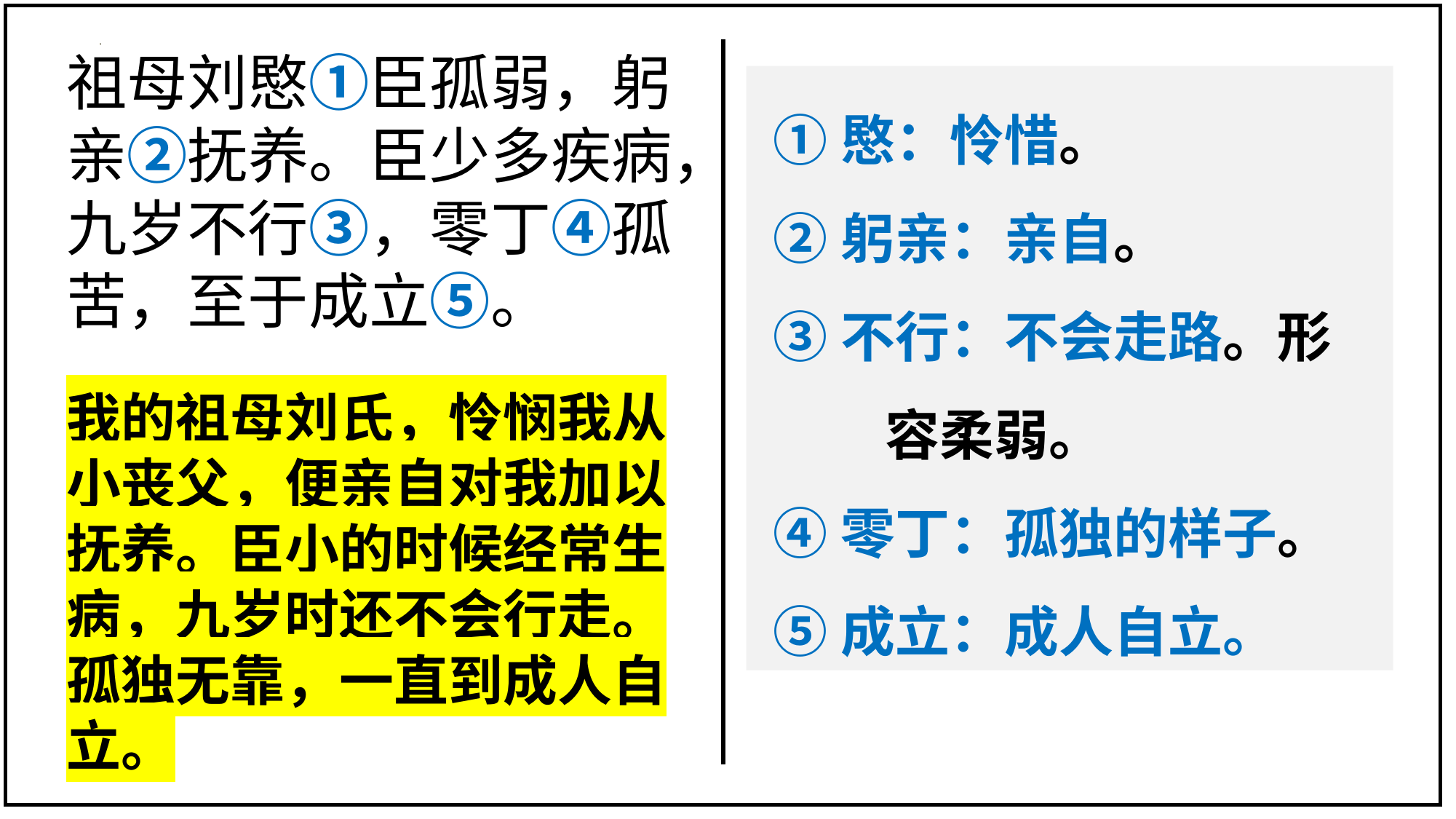

祖母刘愍①臣孤弱，躬亲②抚养。臣少多疾病，九岁不行③，零丁④孤苦，至于成立⑤。
 ①愍：怜惜。
 ②躬亲：亲自。
 ③不行：不会走路。形
         容柔弱。
 ④零丁：孤独的样子。
 ⑤成立：成人自立。
我的祖母刘氏，怜悯我从小丧父，便亲自对我加以抚养。臣小的时候经常生病，九岁时还不会行走。孤独无靠，一直到成人自立。